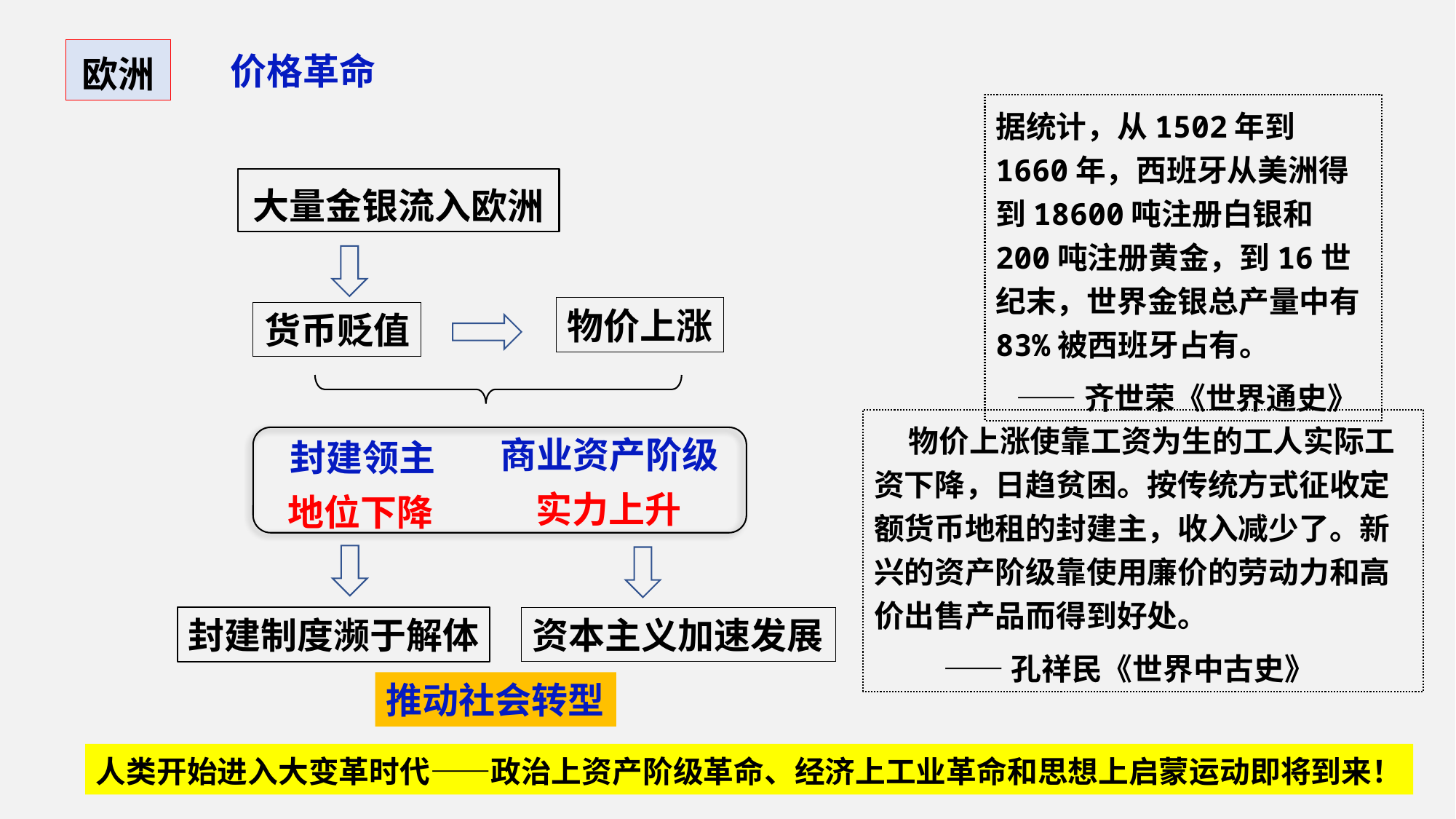

欧洲
价格革命
据统计，从1502年到1660年，西班牙从美洲得到18600吨注册白银和200吨注册黄金，到16世纪末，世界金银总产量中有83%被西班牙占有。
   ——齐世荣《世界通史》
大量金银流入欧洲

物价上涨
货币贬值

    物价上涨使靠工资为生的工人实际工资下降，日趋贫困。按传统方式征收定额货币地租的封建主，收入减少了。新兴的资产阶级靠使用廉价的劳动力和高价出售产品而得到好处。
          ——孔祥民《世界中古史》
商业资产阶级

封建领主
实力上升
地位下降

资本主义加速发展
封建制度濒于解体
推动社会转型
人类开始进入大变革时代——政治上资产阶级革命、经济上工业革命和思想上启蒙运动即将到来！